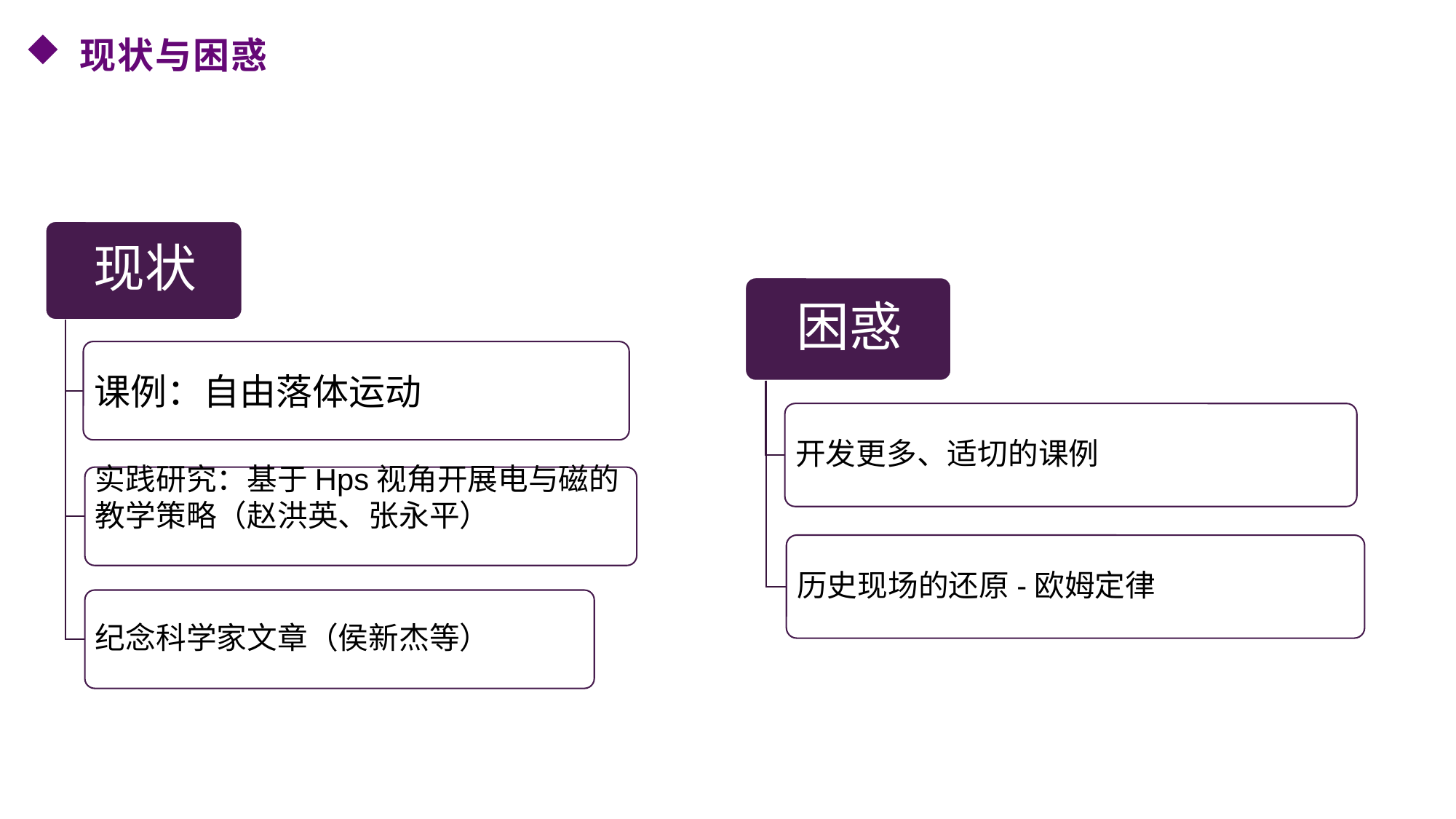

现状与困惑
现状
课例：自由落体运动
实践研究：基于Hps视角开展电与磁的教学策略（赵洪英、张永平）

纪念科学家文章（侯新杰等）
困惑
开发更多、适切的课例
历史现场的还原-欧姆定律